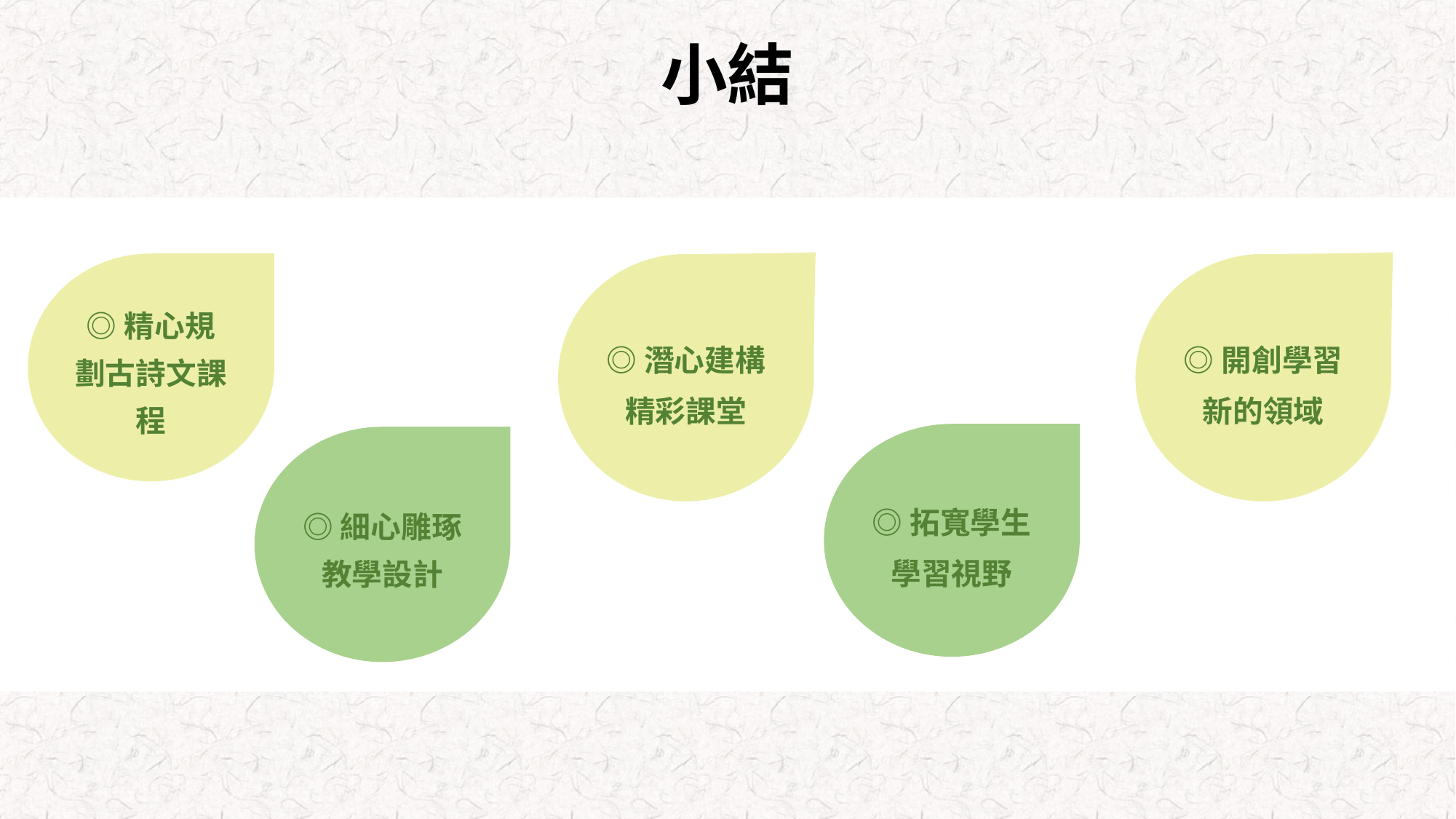

# 小結

◎精心規劃古詩文課程
◎潛心建構精彩課堂
◎開創學習新的領域

◎拓寬學生學習視野

◎細心雕琢教學設計